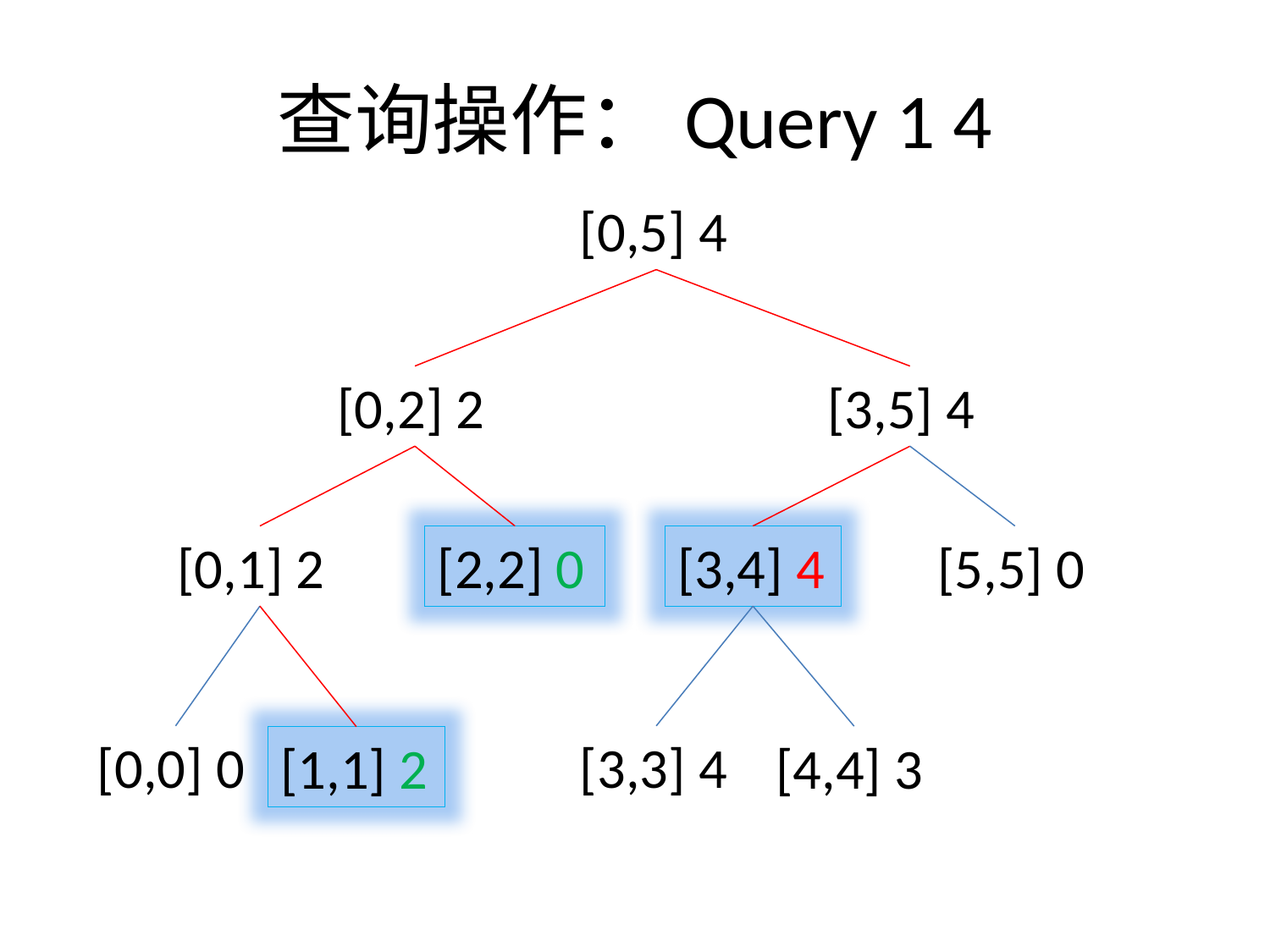

# 查询操作：Query 1 4
[0,5] 4
[0,2] 2
[3,5] 4
[5,5] 0
[3,4] 4
[0,1] 2
[2,2] 0
[0,0] 0
[3,3] 4
[4,4] 3
[1,1] 2